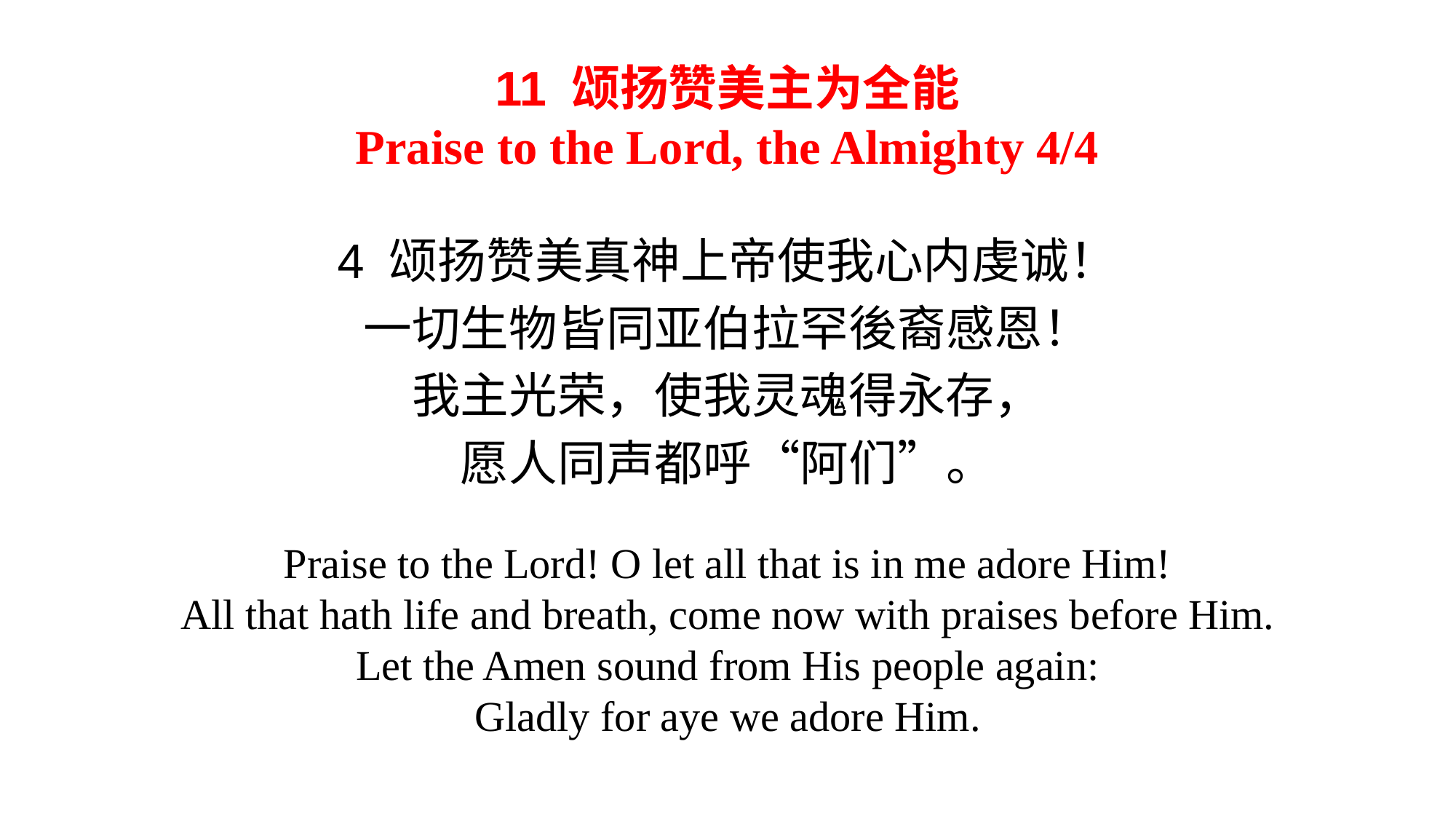

# 11 颂扬赞美主为全能 Praise to the Lord, the Almighty 4/4
4 颂扬赞美真神上帝使我心内虔诚！
一切生物皆同亚伯拉罕後裔感恩！
我主光荣，使我灵魂得永存，
愿人同声都呼“阿们”。

Praise to the Lord! O let all that is in me adore Him!
All that hath life and breath, come now with praises before Him.
Let the Amen sound from His people again:
Gladly for aye we adore Him.